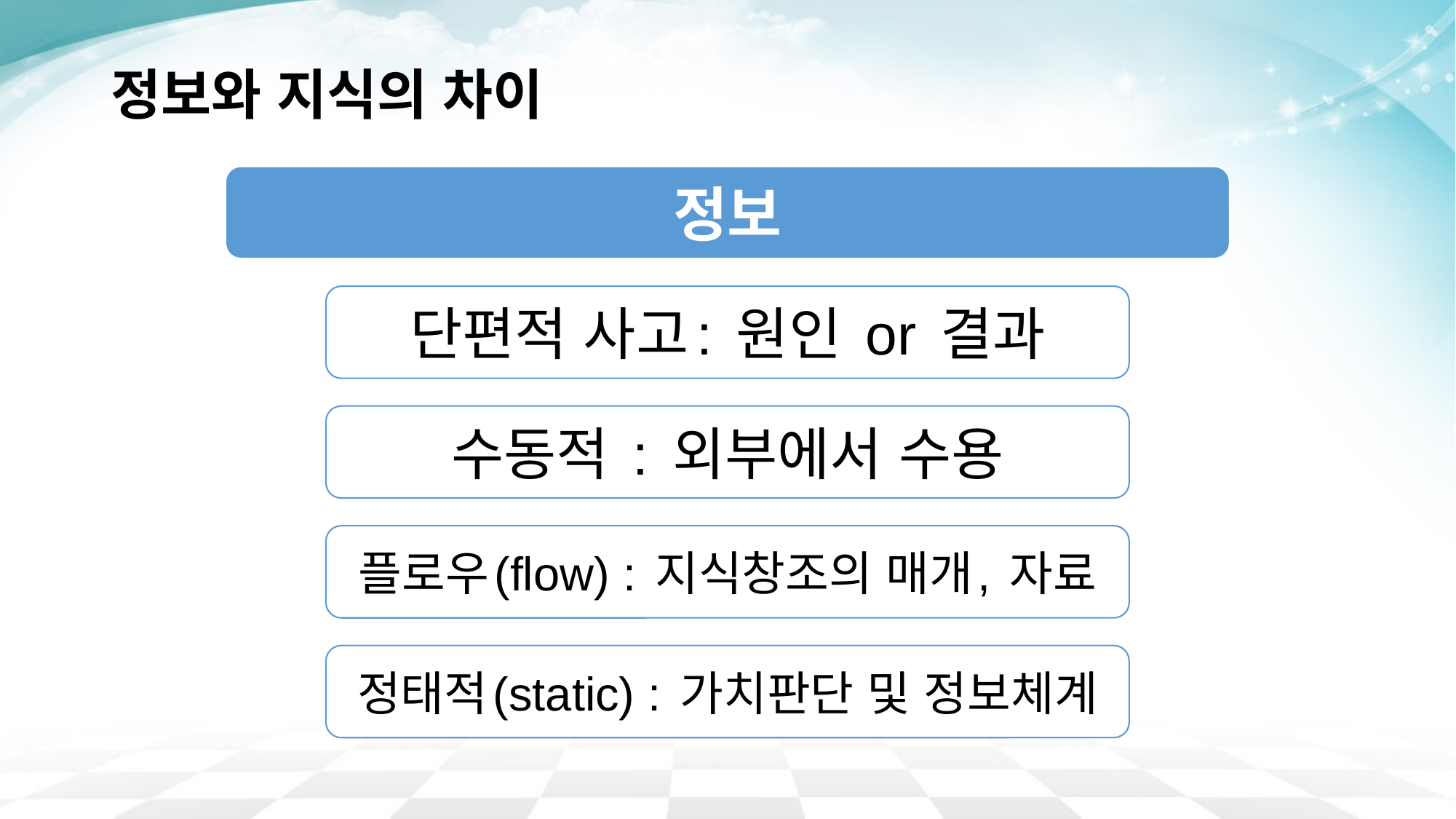

# 정보와 지식의 차이
정보
단편적 사고: 원인 or 결과
수동적 : 외부에서 수용
플로우(flow) : 지식창조의 매개, 자료
정태적(static) : 가치판단 및 정보체계
지식